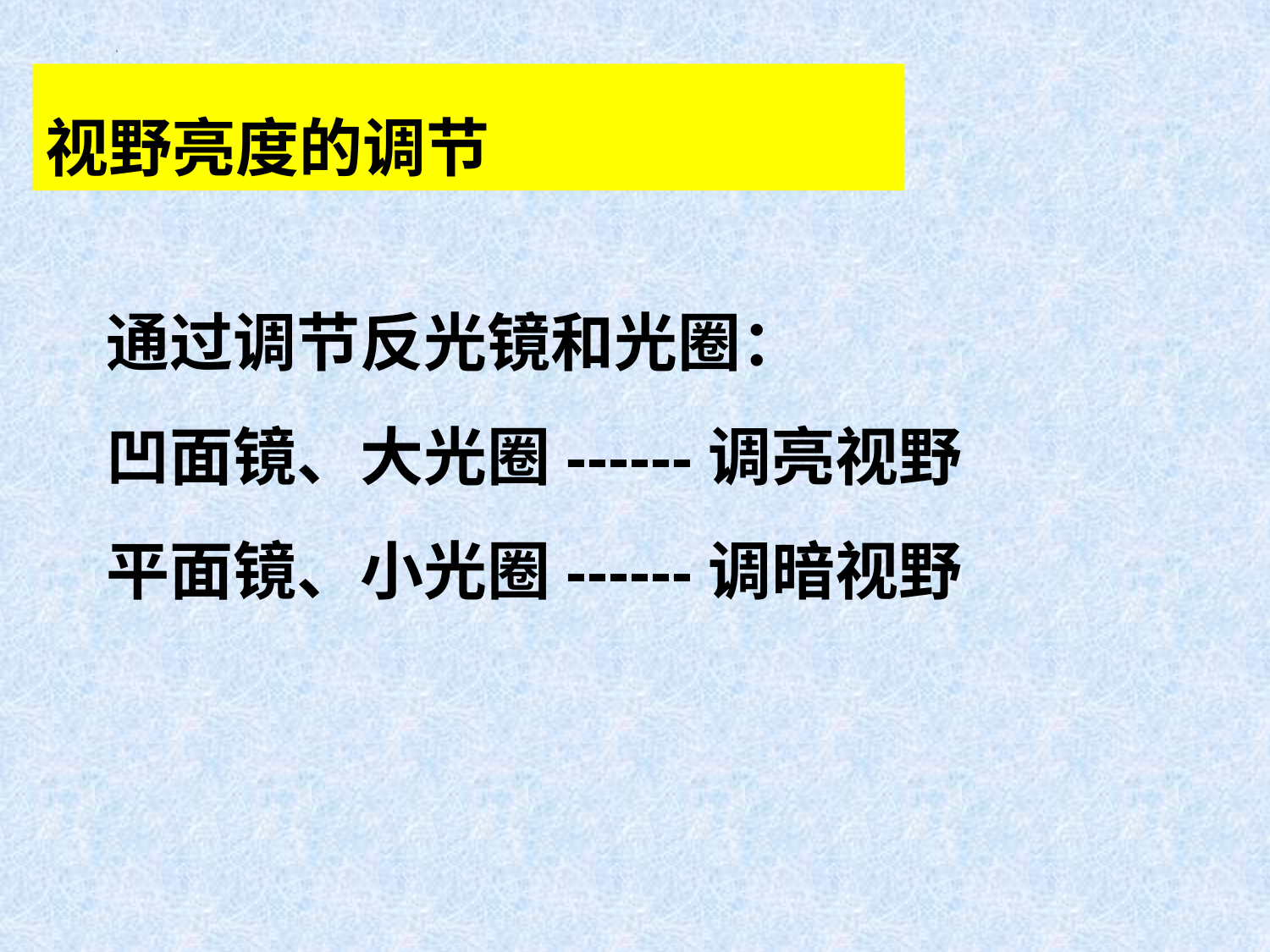

视野亮度的调节
通过调节反光镜和光圈：
凹面镜、大光圈------调亮视野
平面镜、小光圈------调暗视野